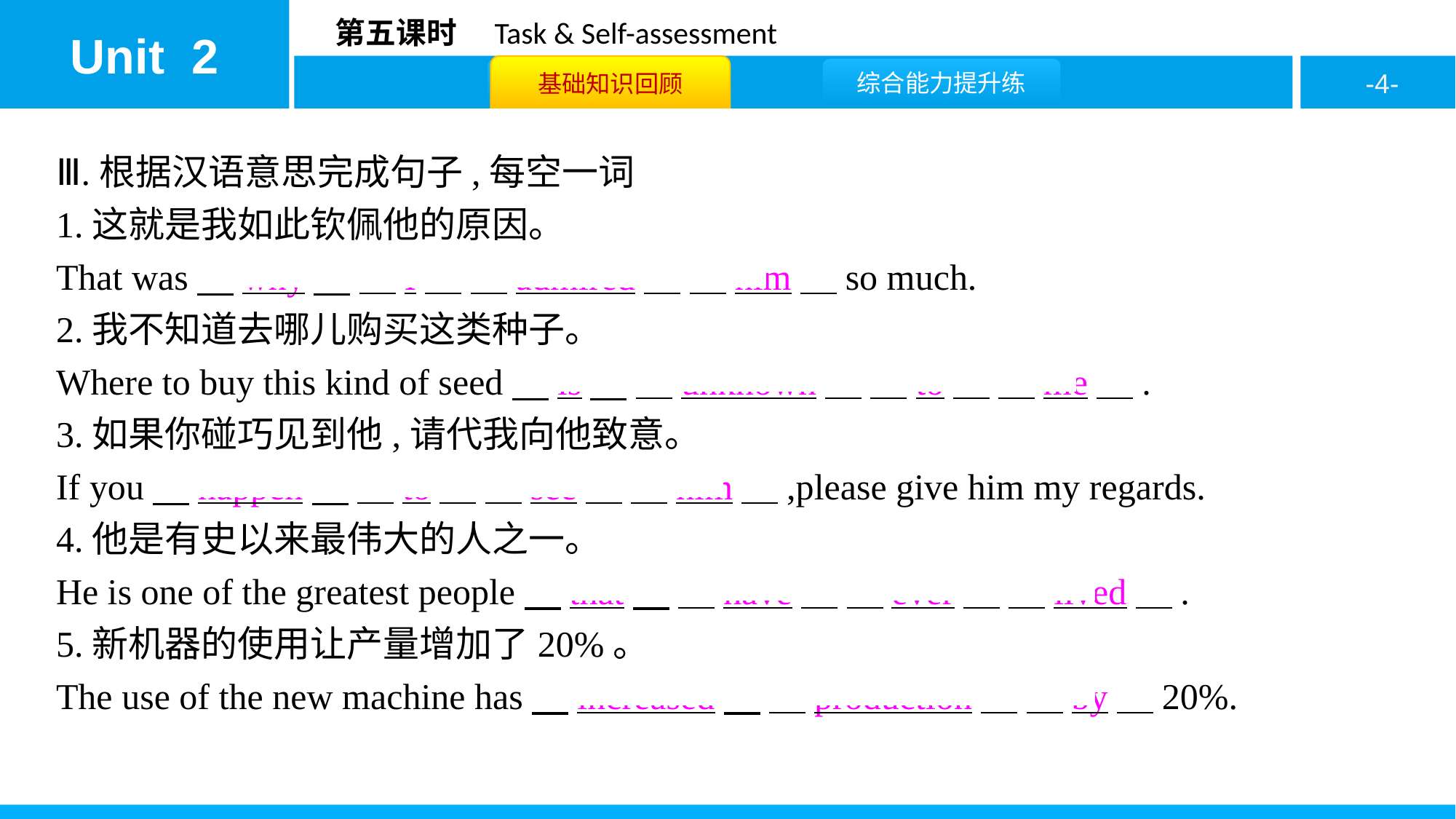

Ⅲ.根据汉语意思完成句子,每空一词
1.这就是我如此钦佩他的原因。
That was　why　 　I　 　admired　 　him　so much.
2.我不知道去哪儿购买这类种子。
Where to buy this kind of seed　is　 　unknown　 　to　 　me　.
3.如果你碰巧见到他,请代我向他致意。
If you　happen　 　to　 　see　 　him　,please give him my regards.
4.他是有史以来最伟大的人之一。
He is one of the greatest people　that　 　have　 　ever　 　lived　.
5.新机器的使用让产量增加了20%。
The use of the new machine has　increased　 　production　 　by　20%.